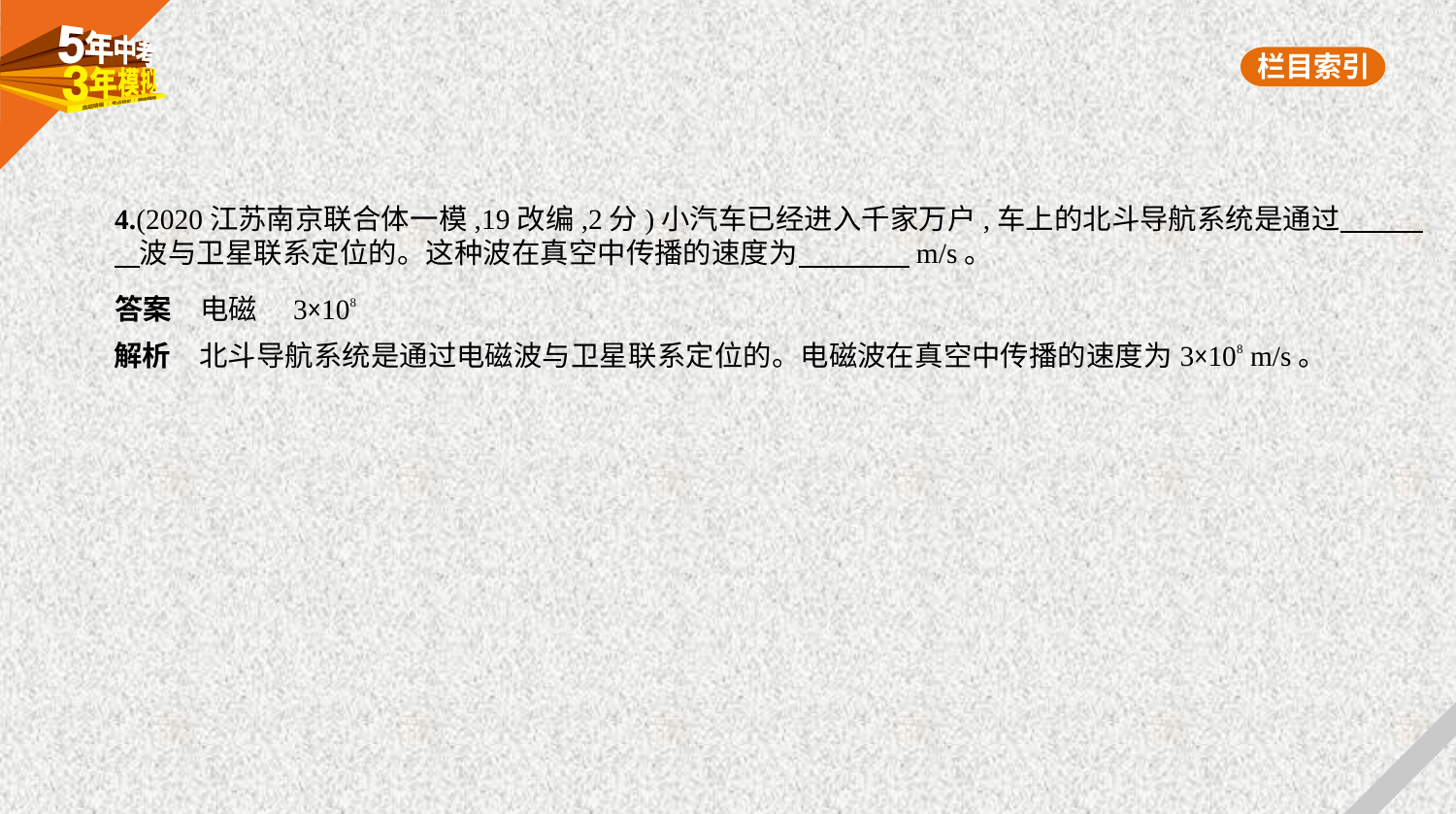

4.(2020江苏南京联合体一模,19改编,2分)小汽车已经进入千家万户,车上的北斗导航系统是通过　　    
    波与卫星联系定位的。这种波在真空中传播的速度为　　　    m/s。
答案　电磁　3×108
解析　北斗导航系统是通过电磁波与卫星联系定位的。电磁波在真空中传播的速度为3×108 m/s。